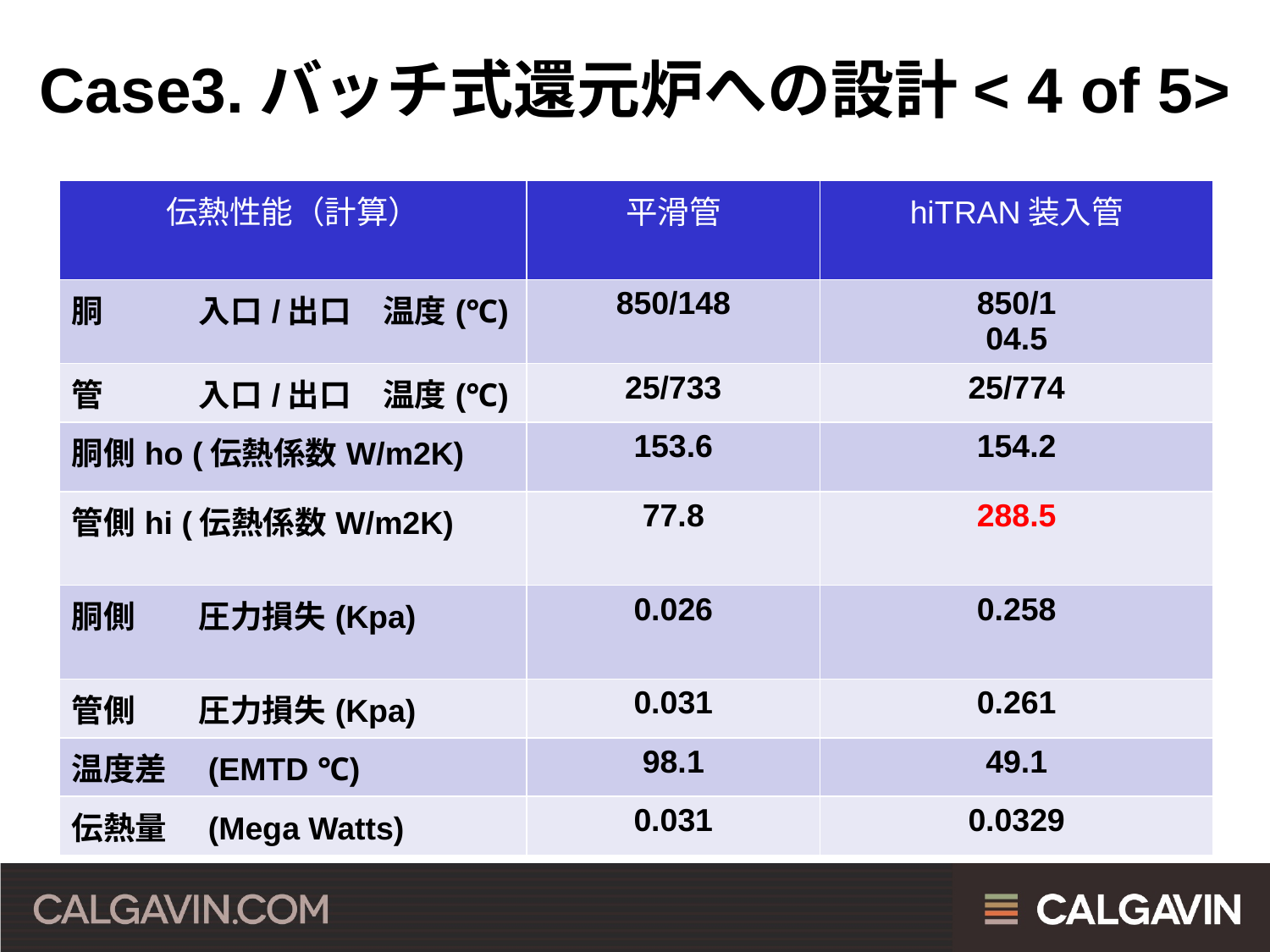

# Case3.バッチ式還元炉への設計< 4 of 5>
| 伝熱性能（計算） | 平滑管 | hiTRAN装入管 |
| --- | --- | --- |
| 胴　　　入口/出口　温度(℃) | 850/148 | 850/1 04.5 |
| 管　　　入口/出口　温度(℃) | 25/733 | 25/774 |
| 胴側ho (伝熱係数W/m2K) | 153.6 | 154.2 |
| 管側hi (伝熱係数W/m2K) | 77.8 | 288.5 |
| 胴側　　圧力損失(Kpa) | 0.026 | 0.258 |
| 管側　　圧力損失(Kpa) | 0.031 | 0.261 |
| 温度差　(EMTD ℃) | 98.1 | 49.1 |
| 伝熱量　(Mega Watts) | 0.031 | 0.0329 |